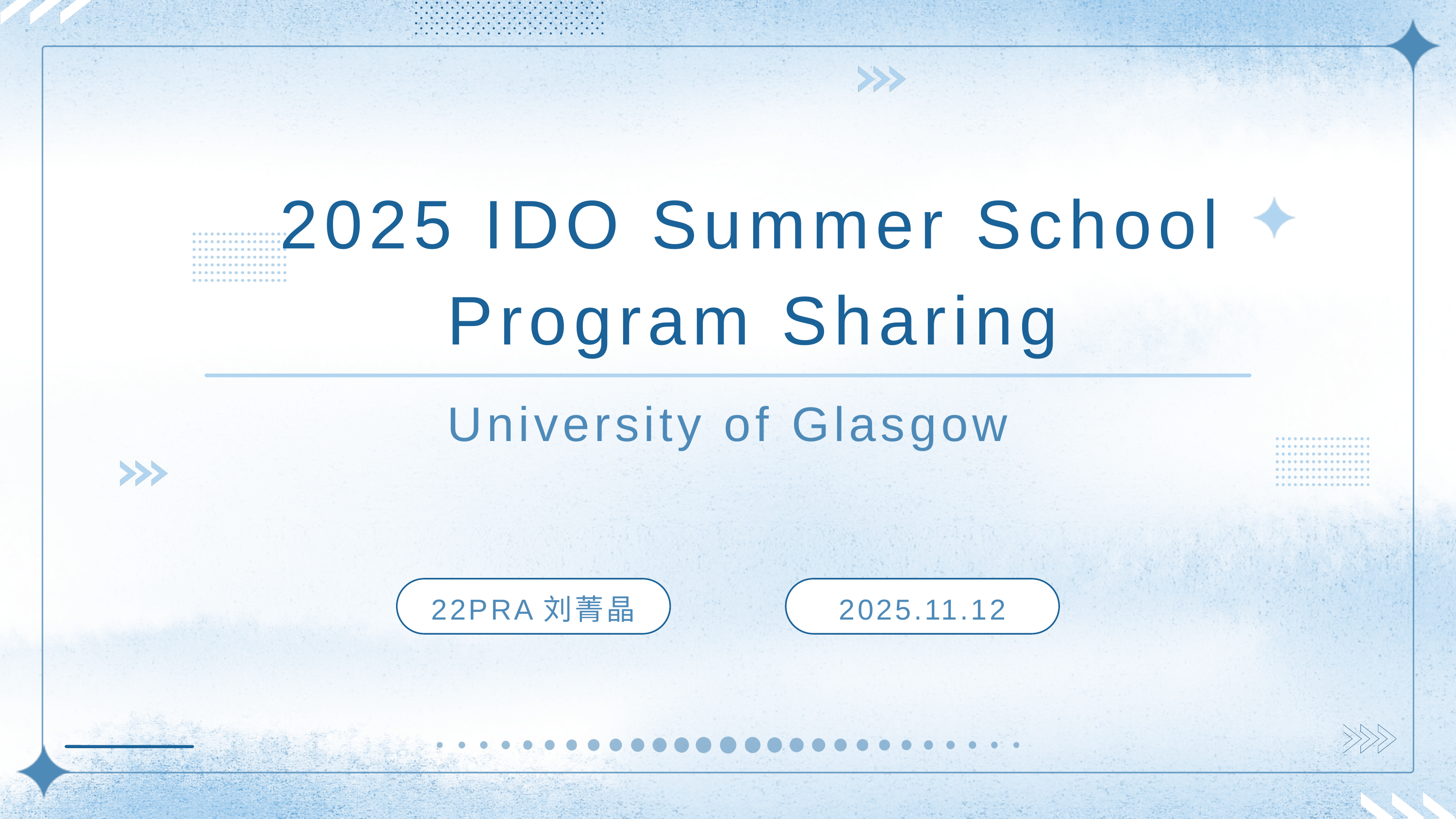

2025 IDO Summer School Program Sharing

University of Glasgow

22PRA刘菁晶
2025.11.12